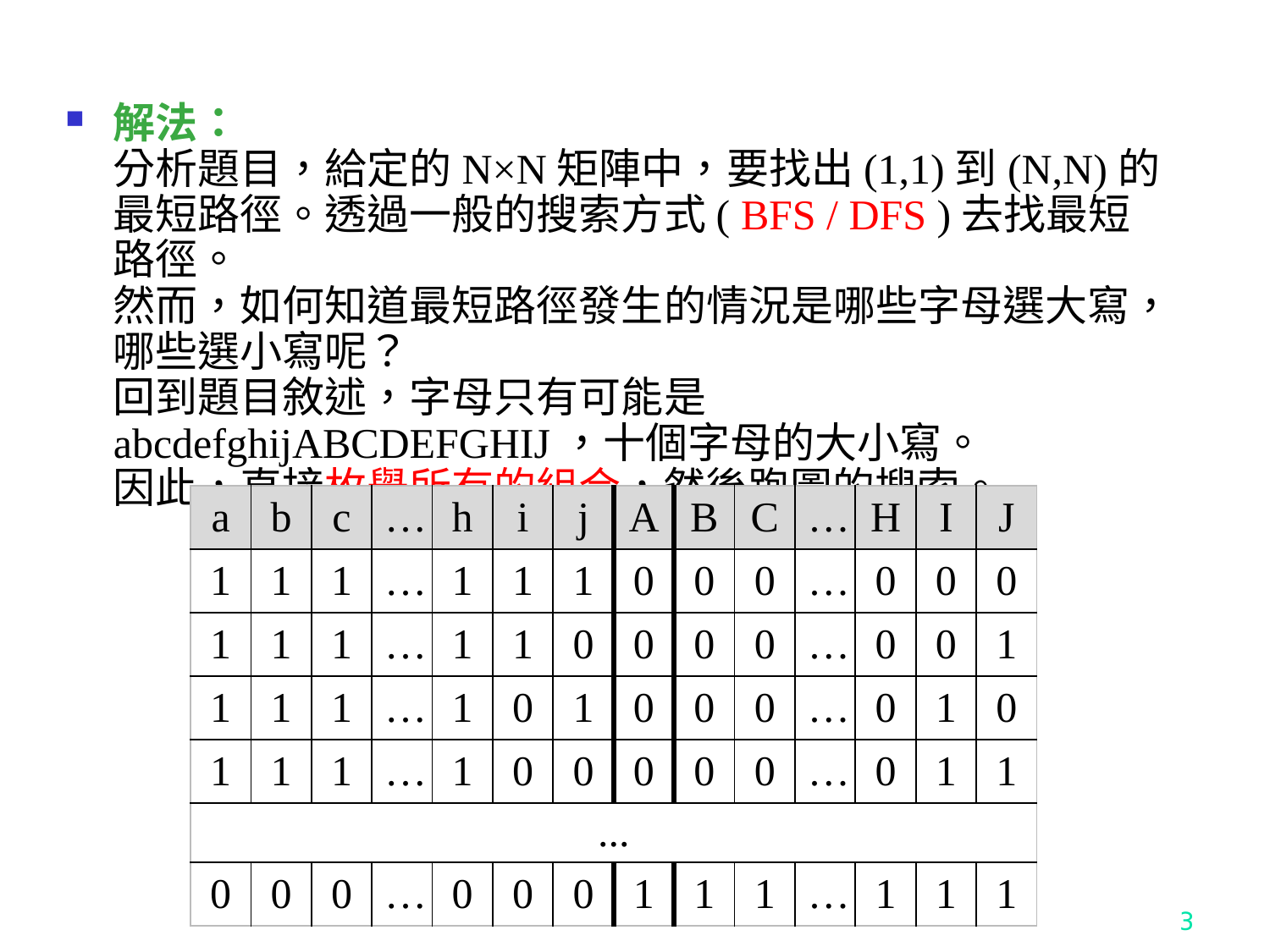

解法：
分析題目，給定的N×N矩陣中，要找出(1,1)到(N,N)的最短路徑。透過一般的搜索方式( BFS / DFS )去找最短路徑。
然而，如何知道最短路徑發生的情況是哪些字母選大寫，哪些選小寫呢？
回到題目敘述，字母只有可能是abcdefghijABCDEFGHIJ，十個字母的大小寫。
因此，直接枚舉所有的組合，然後跑圖的搜索。
| a | b | c | … | h | i | j | A | B | C | … | H | I | J |
| --- | --- | --- | --- | --- | --- | --- | --- | --- | --- | --- | --- | --- | --- |
| 1 | 1 | 1 | … | 1 | 1 | 1 | 0 | 0 | 0 | … | 0 | 0 | 0 |
| 1 | 1 | 1 | … | 1 | 1 | 0 | 0 | 0 | 0 | … | 0 | 0 | 1 |
| 1 | 1 | 1 | … | 1 | 0 | 1 | 0 | 0 | 0 | … | 0 | 1 | 0 |
| 1 | 1 | 1 | … | 1 | 0 | 0 | 0 | 0 | 0 | … | 0 | 1 | 1 |
| ... |  |  |  |  |  |  |  |  |  |  |  |  |  |
| 0 | 0 | 0 | … | 0 | 0 | 0 | 1 | 1 | 1 | … | 1 | 1 | 1 |
3